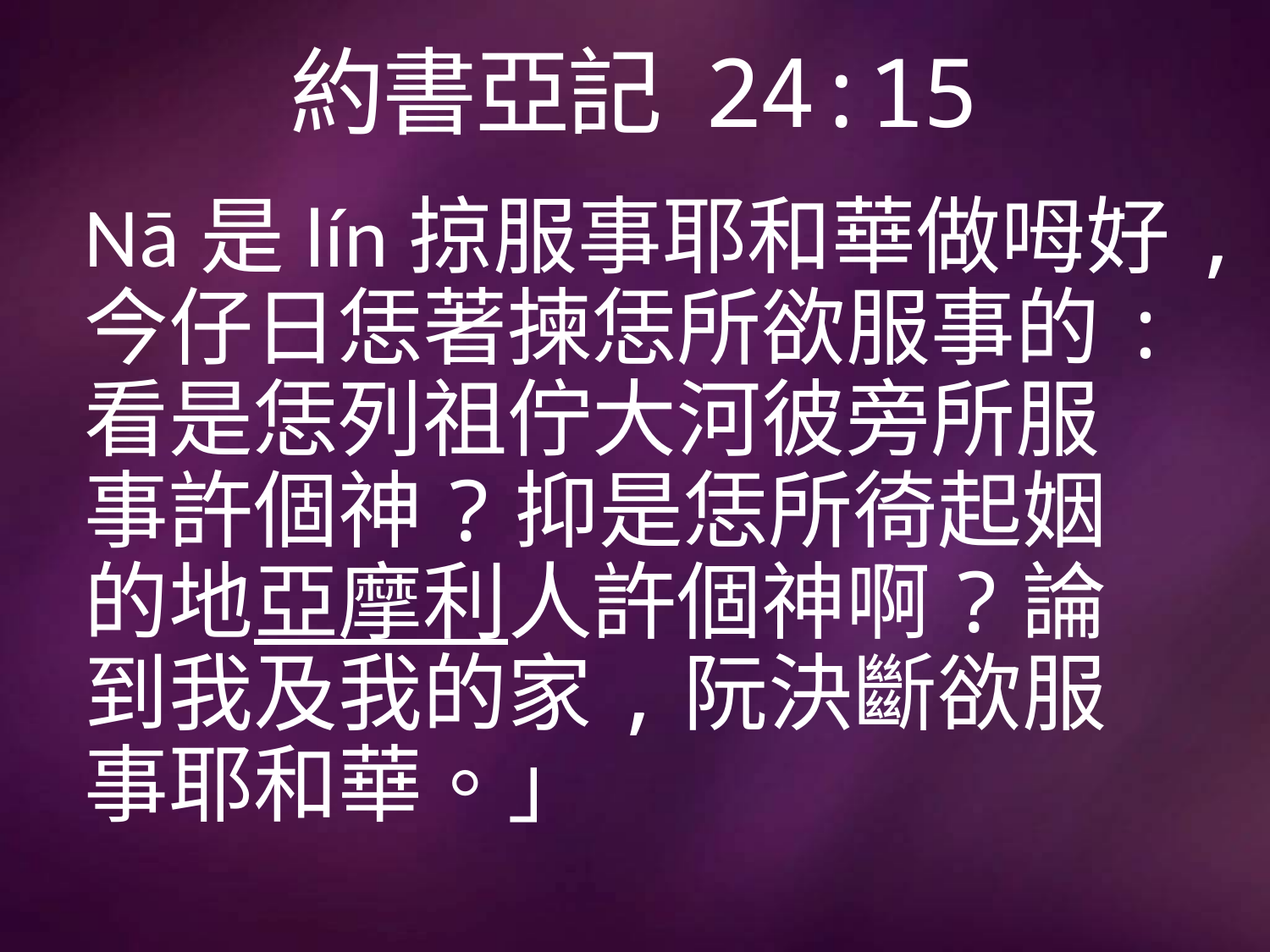

# 約書亞記 24:15
Nā是lín掠服事耶和華做呣好,今仔日恁著揀恁所欲服事的:看是恁列祖佇大河彼旁所服事許個神?抑是恁所徛起姻的地亞摩利人許個神啊?論到我及我的家,阮決斷欲服事耶和華。」